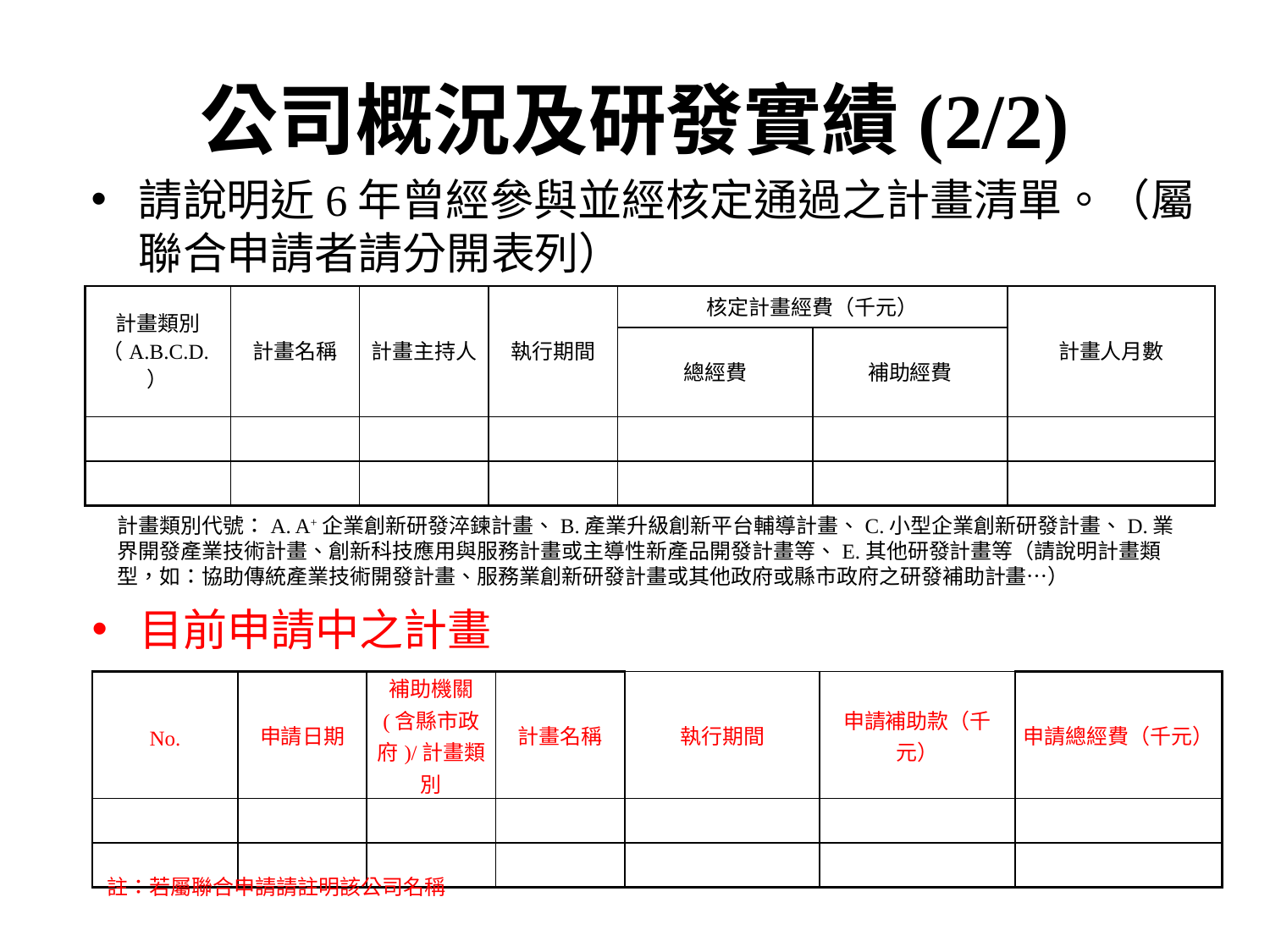

# 公司概況及研發實績(2/2)
請說明近6年曾經參與並經核定通過之計畫清單。（屬聯合申請者請分開表列）
| 計畫類別 （A.B.C.D.） | 計畫名稱 | 計畫主持人 | 執行期間 | 核定計畫經費（千元） |  | 計畫人月數 |
| --- | --- | --- | --- | --- | --- | --- |
|  |  |  |  | 總經費 | 補助經費 |  |
|  |  |  |  |  |  |  |
|  |  |  |  |  |  |  |
計畫類別代號：A. A+企業創新研發淬鍊計畫、B.產業升級創新平台輔導計畫、C.小型企業創新研發計畫、D.業界開發產業技術計畫、創新科技應用與服務計畫或主導性新產品開發計畫等、E.其他研發計畫等（請說明計畫類型，如：協助傳統產業技術開發計畫、服務業創新研發計畫或其他政府或縣市政府之研發補助計畫…）
目前申請中之計畫

| No. | 申請日期 | 補助機關 (含縣市政府)/計畫類別 | 計畫名稱 | 執行期間 | 申請補助款（千元） | 申請總經費（千元） |
| --- | --- | --- | --- | --- | --- | --- |
|  |  |  |  |  |  |  |
|  |  |  |  |  |  |  |
註：若屬聯合申請請註明該公司名稱